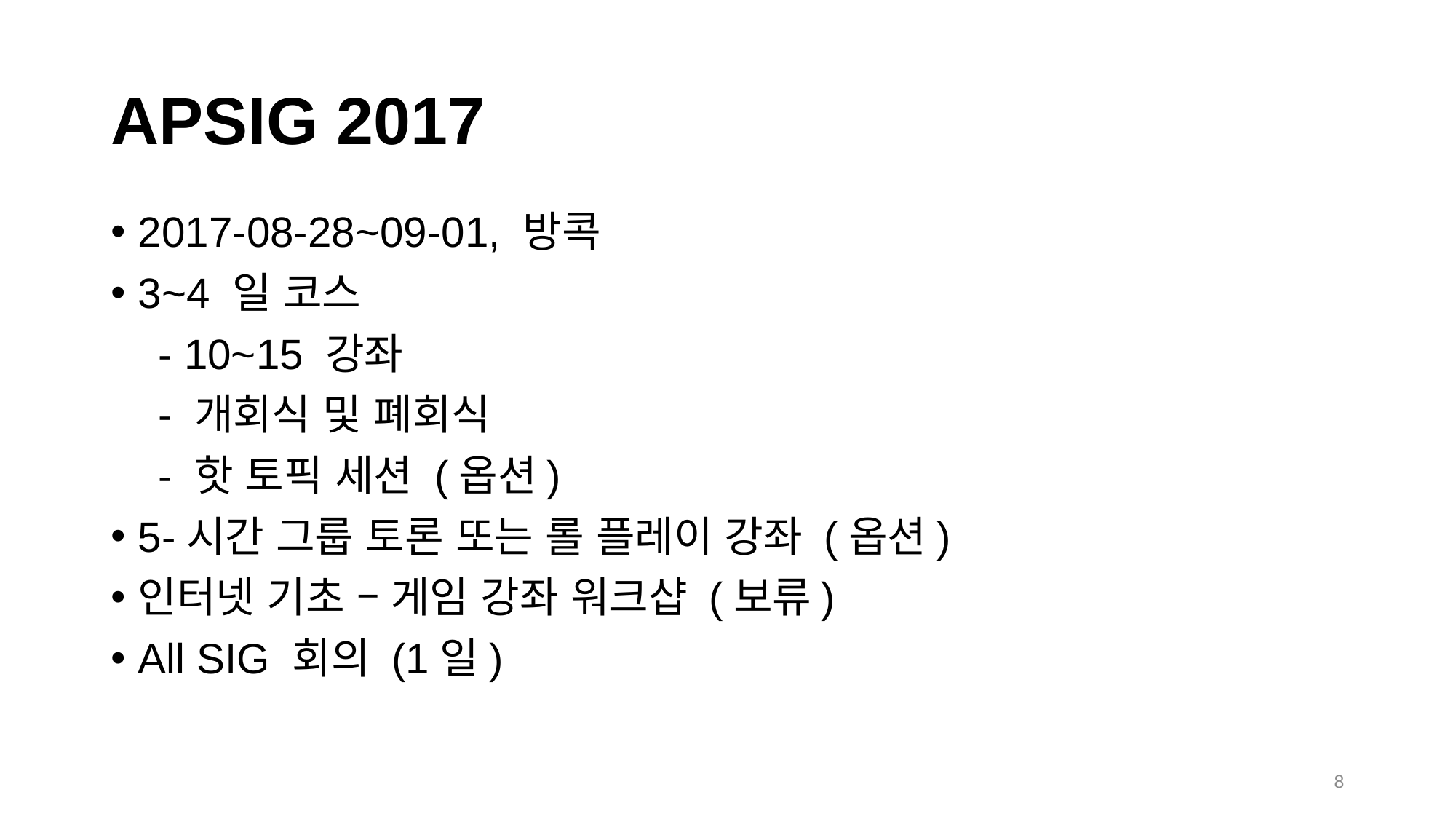

# APSIG 2017
2017-08-28~09-01, 방콕
3~4 일 코스
    - 10~15 강좌
    - 개회식 및 폐회식
    - 핫 토픽 세션 (옵션)
5-시간 그룹 토론 또는 롤 플레이 강좌 (옵션)
인터넷 기초 – 게임 강좌 워크샵 (보류)
All SIG 회의 (1일)

8